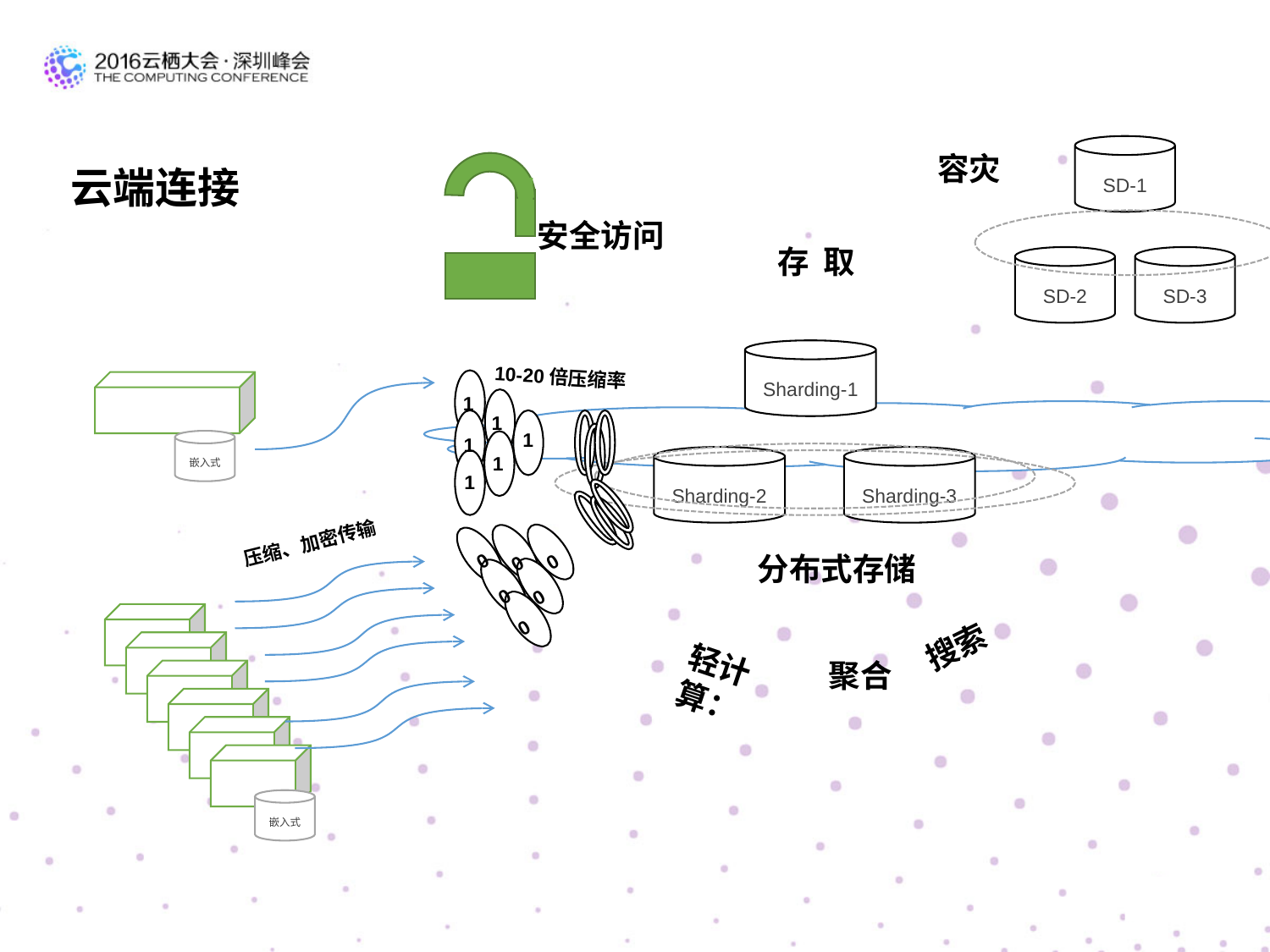

SD-1
容灾

云端连接
安全访问

存  取
SD-2
SD-3
Sharding-1
10-20倍压缩率

1
1
1
1
1
1

0
0
0
0
0
0

嵌入式

Sharding-2
Sharding-3

压缩、加密传输
分布式存储

搜索

轻计算：
聚合

嵌入式